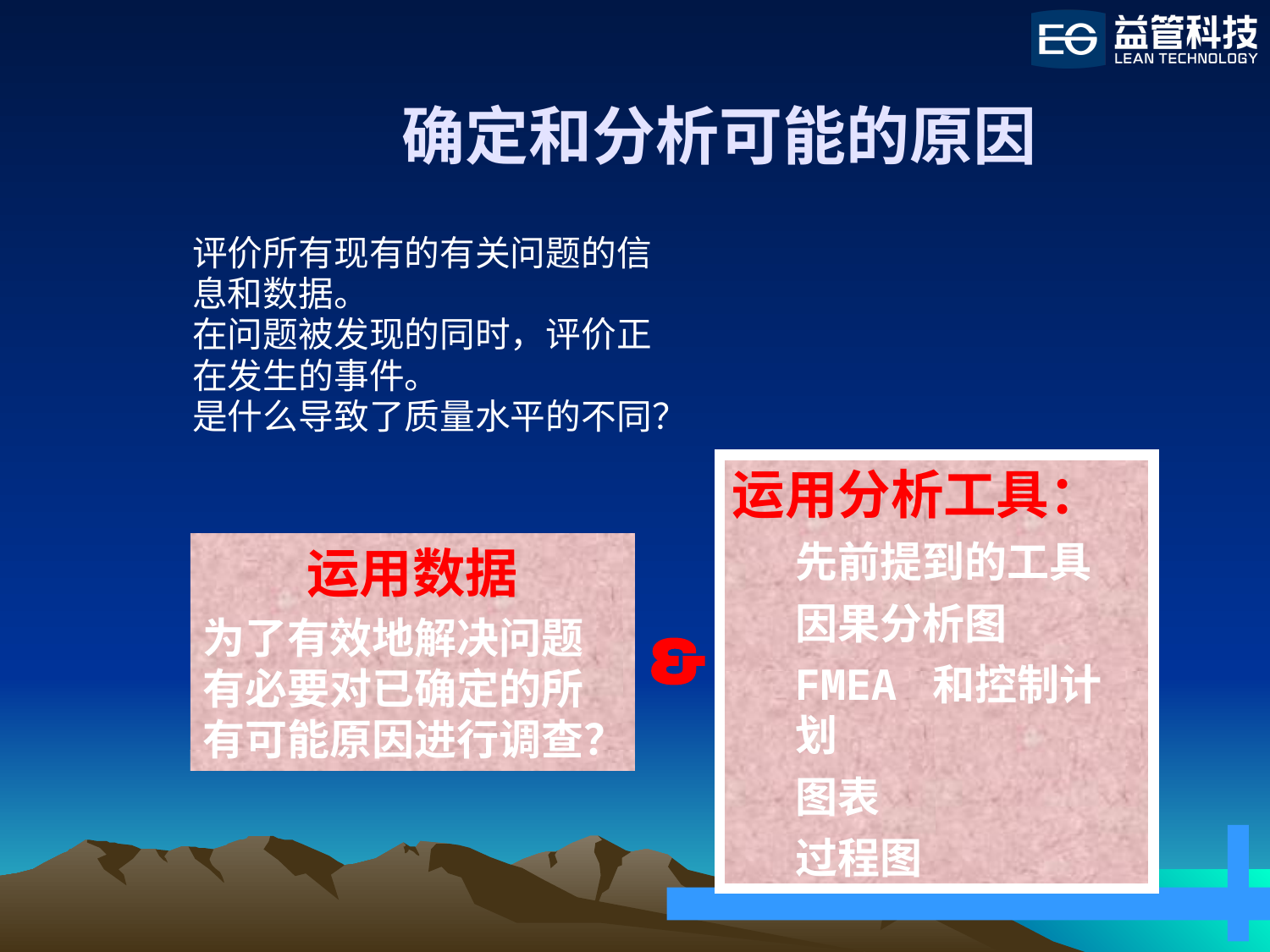

确定和分析可能的原因
评价所有现有的有关问题的信
息和数据。
在问题被发现的同时，评价正
在发生的事件。
是什么导致了质量水平的不同？
运用分析工具：
先前提到的工具
因果分析图
FMEA 和控制计划
图表
过程图
运用数据
为了有效地解决问题有必要对已确定的所有可能原因进行调查？
&